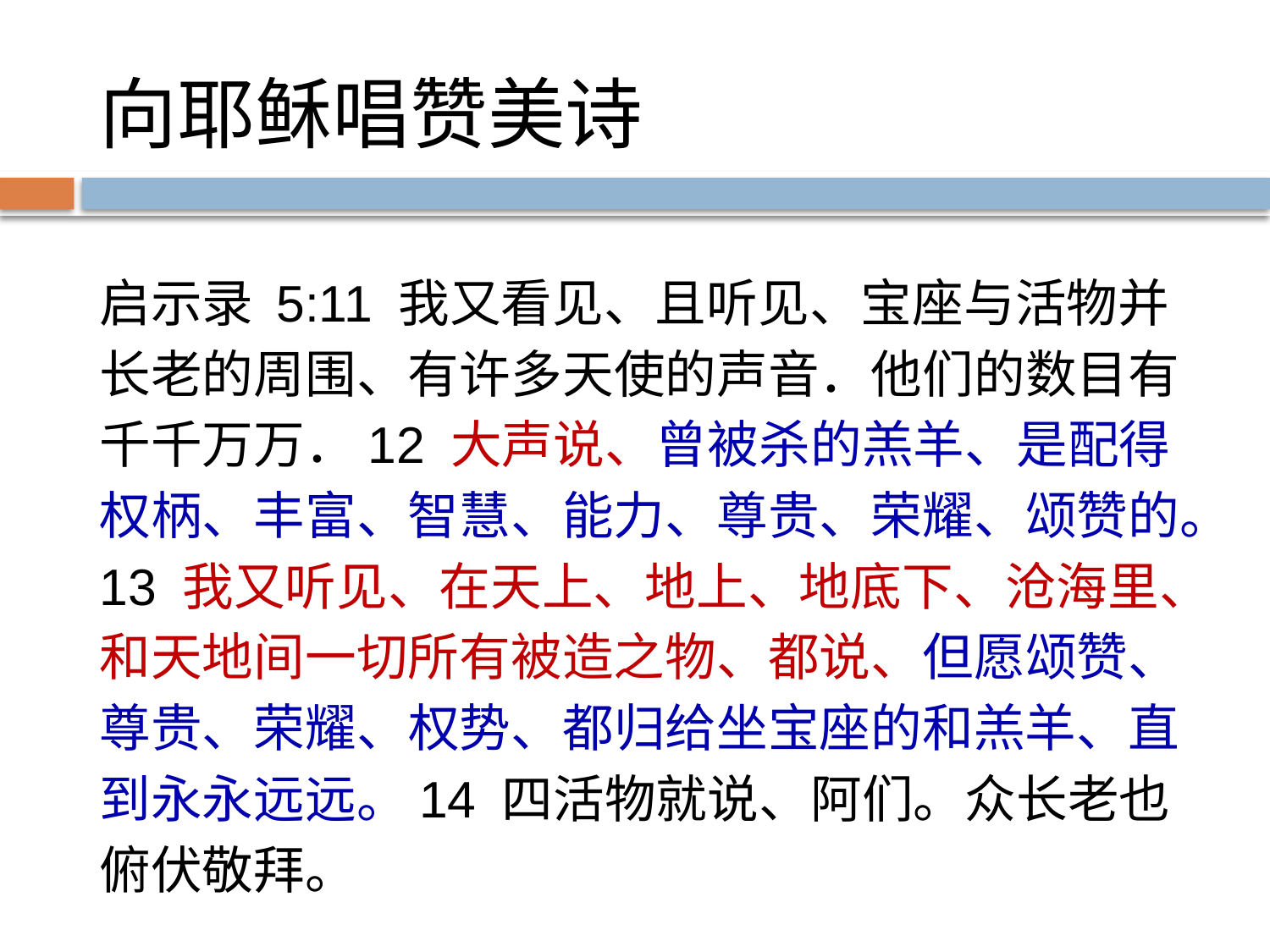

向耶稣唱赞美诗
启示录 5:11 我又看见、且听见、宝座与活物并长老的周围、有许多天使的声音．他们的数目有千千万万．12 大声说、曾被杀的羔羊、是配得权柄、丰富、智慧、能力、尊贵、荣耀、颂赞的。13 我又听见、在天上、地上、地底下、沧海里、和天地间一切所有被造之物、都说、但愿颂赞、尊贵、荣耀、权势、都归给坐宝座的和羔羊、直到永永远远。14 四活物就说、阿们。众长老也俯伏敬拜。